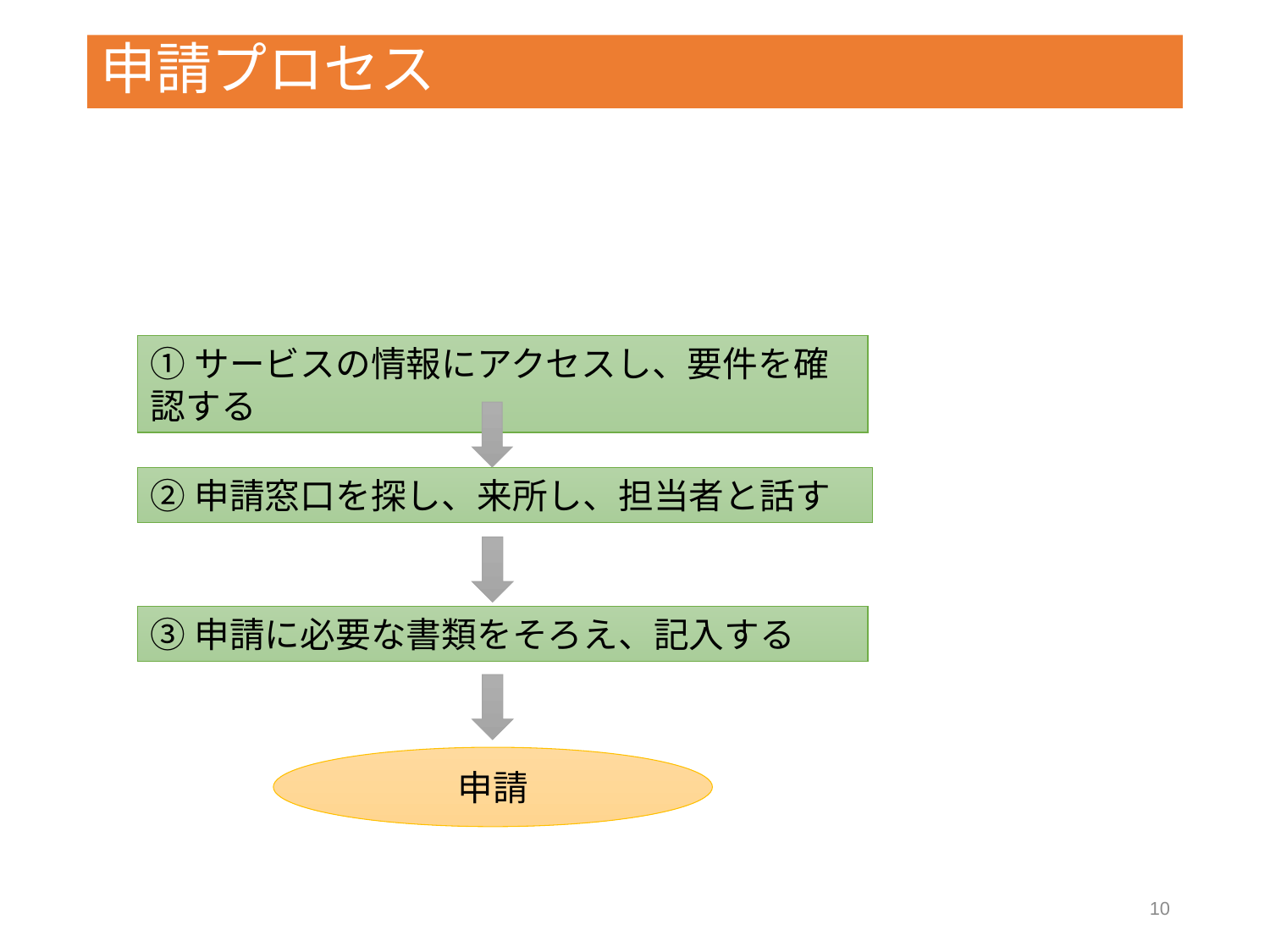

# 申請プロセス
①サービスの情報にアクセスし、要件を確認する

②申請窓口を探し、来所し、担当者と話す

③申請に必要な書類をそろえ、記入する

申請
10